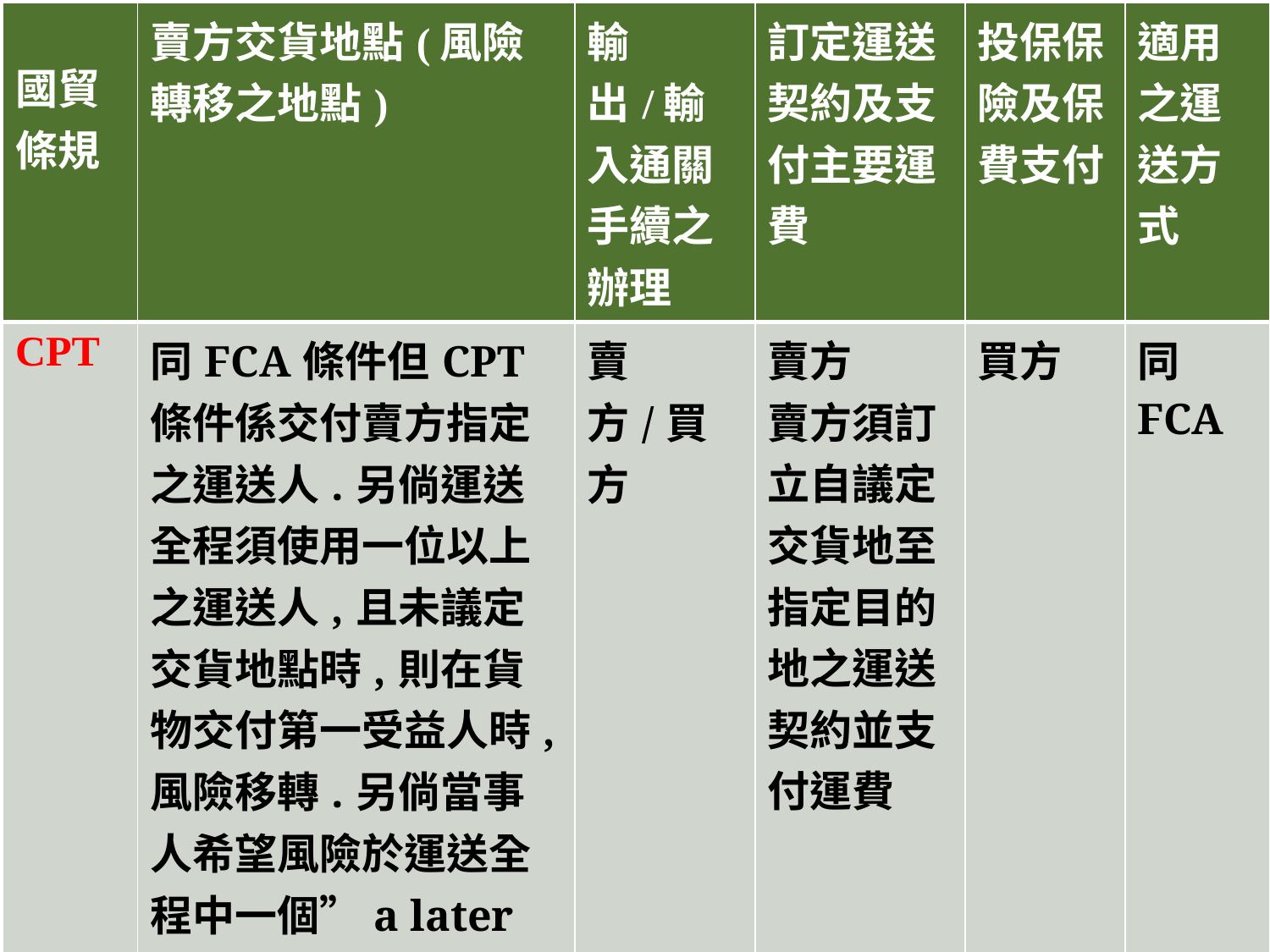

| 國貿條規 | 賣方交貨地點(風險轉移之地點) | 輸出/輸入通關手續之辦理 | 訂定運送契約及支付主要運費 | 投保保險及保費支付 | 適用之運送方式 |
| --- | --- | --- | --- | --- | --- |
| CPT | 同FCA條件但CPT條件係交付賣方指定之運送人.另倘運送全程須使用一位以上之運送人,且未議定交貨地點時,則在貨物交付第一受益人時,風險移轉.另倘當事人希望風險於運送全程中一個”a later stage”移轉時,則當事人須於契約中載明.另以本條件交易,賣方須負責辦理輸出通關手續. | 賣方/買方 | 賣方 賣方須訂立自議定交貨地至指定目的地之運送契約並支付運費 | 買方 | 同FCA |
124